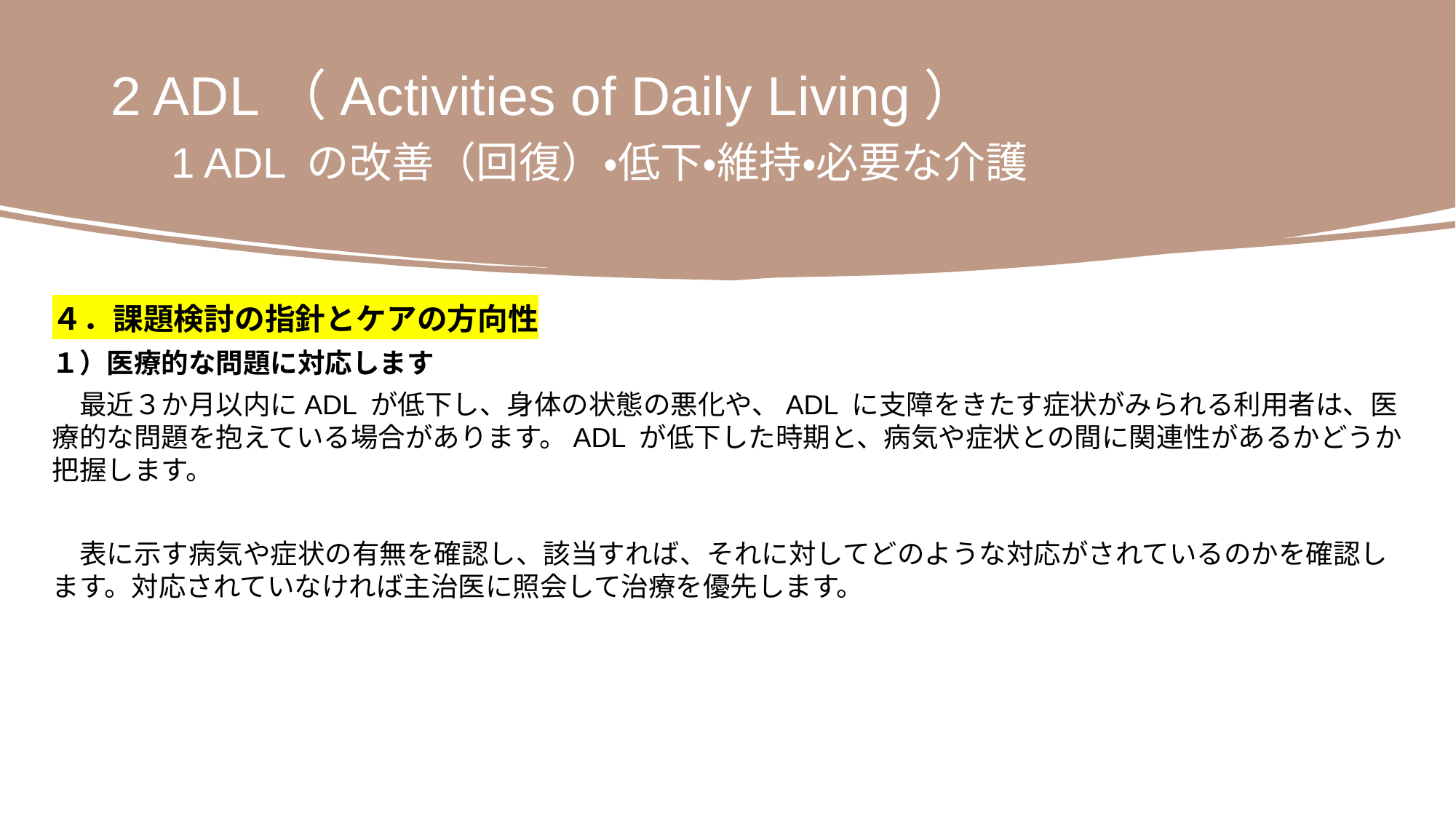

2 ADL（Activities of Daily Living）
　1 ADL の改善（回復）・低下・維持・必要な介護

４．課題検討の指針とケアの方向性
１）医療的な問題に対応します
　最近３か月以内にADL が低下し、身体の状態の悪化や、ADL に支障をきたす症状がみられる利用者は、医療的な問題を抱えている場合があります。ADL が低下した時期と、病気や症状との間に関連性があるかどうか把握します。

　表に示す病気や症状の有無を確認し、該当すれば、それに対してどのような対応がされているのかを確認します。対応されていなければ主治医に照会して治療を優先します。